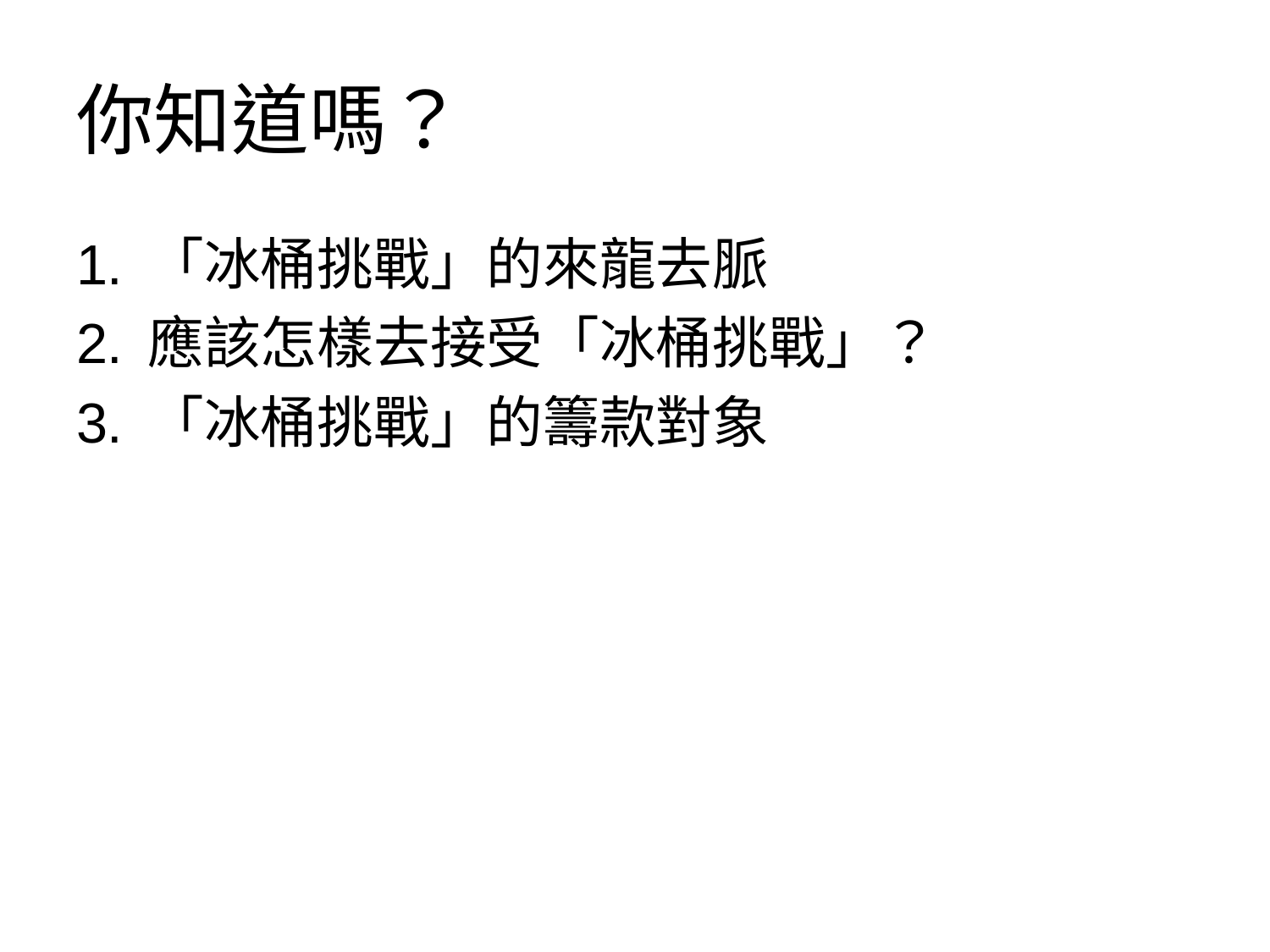

# 你知道嗎？
「冰桶挑戰」的來龍去脈
應該怎樣去接受「冰桶挑戰」？
「冰桶挑戰」的籌款對象